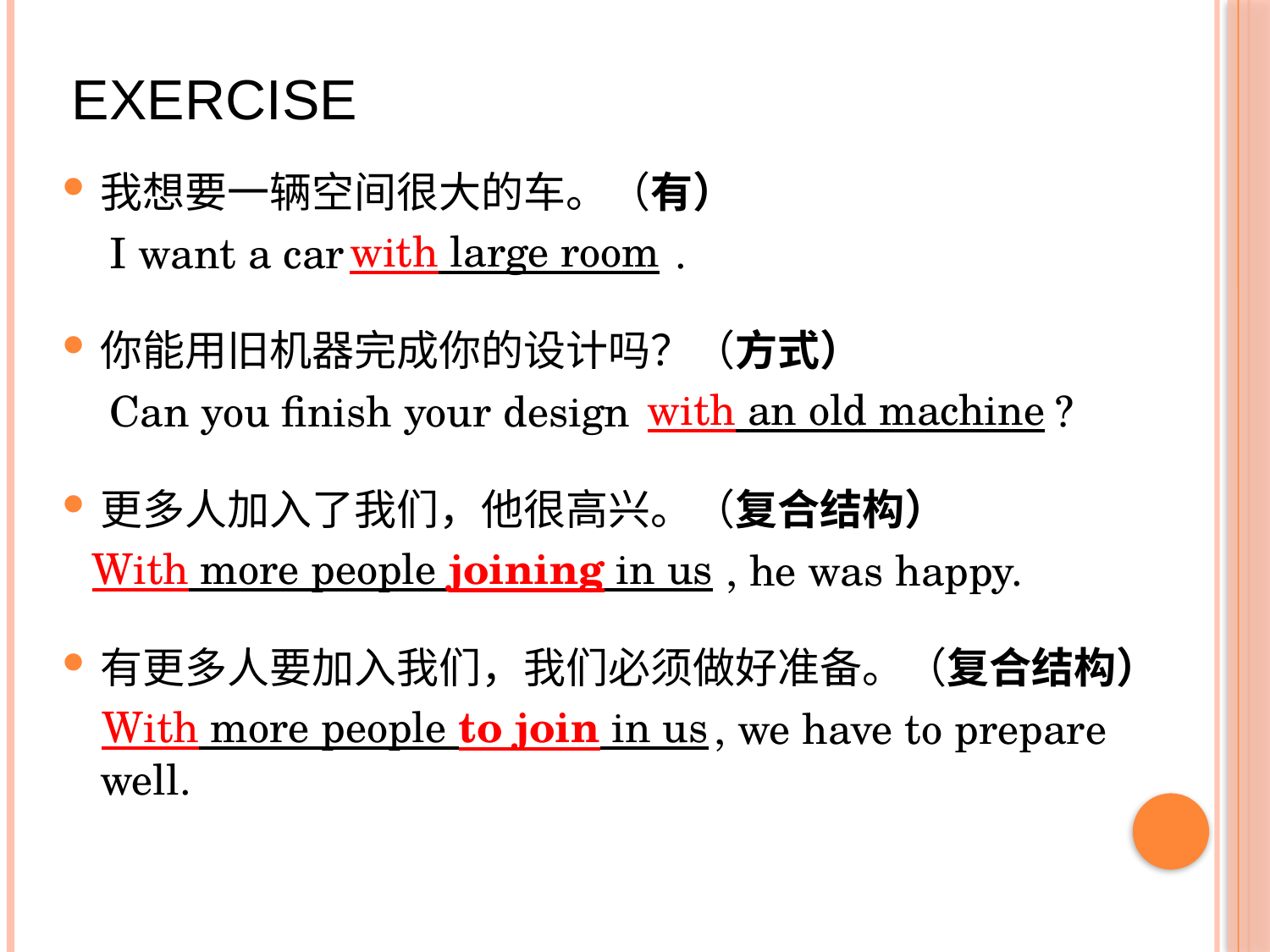

# exercise
我想要一辆空间很大的车。（有）
    I want a car                            .

你能用旧机器完成你的设计吗？（方式）
    Can you finish your design                                    ?

更多人加入了我们，他很高兴。（复合结构）
                                                        , he was happy.

有更多人要加入我们，我们必须做好准备。（复合结构）
                                                       , we have to prepare well.

with large room
with an old machine
With more people joining in us
With more people to join in us